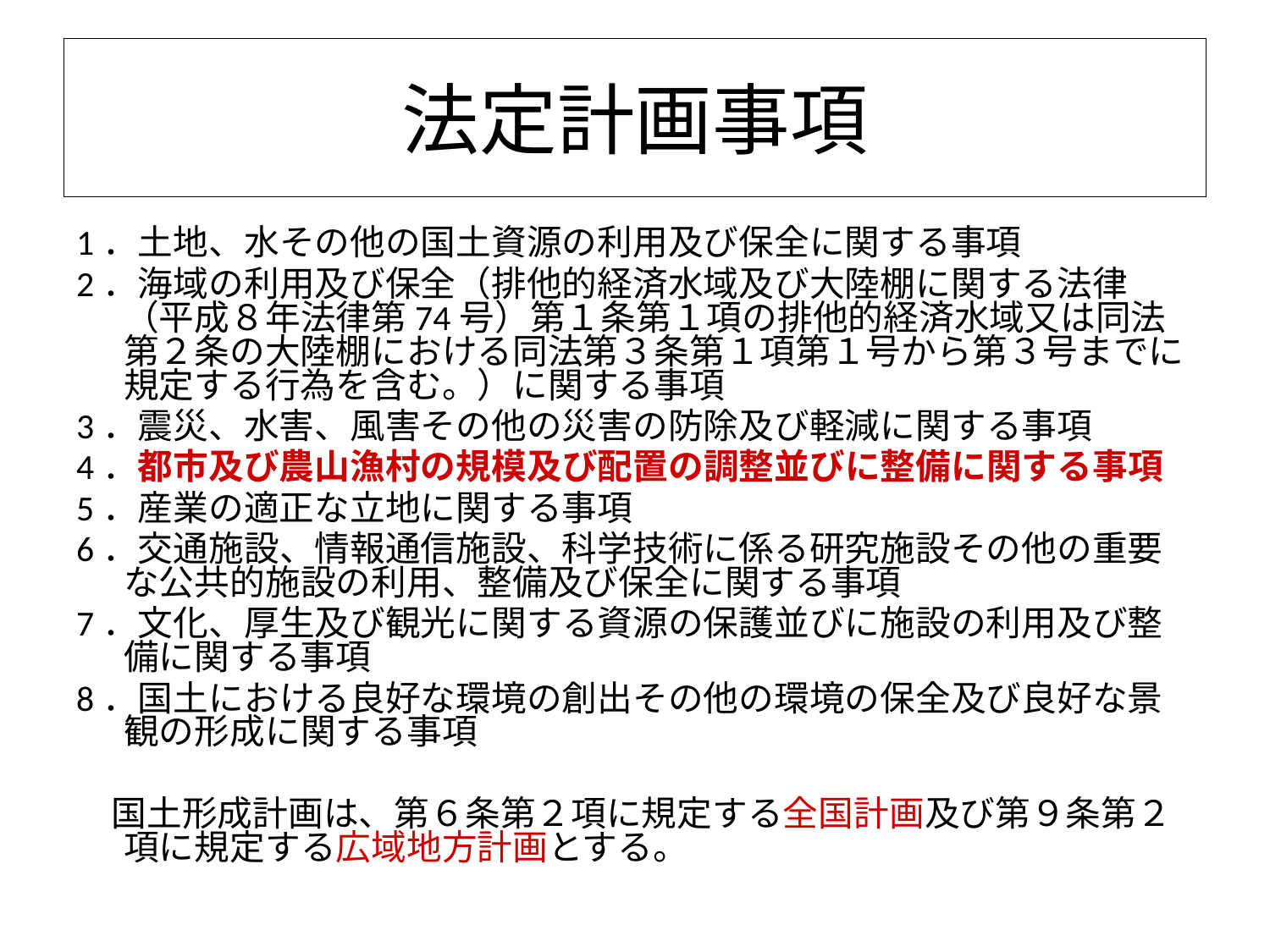

# 法定計画事項
1．土地、水その他の国土資源の利用及び保全に関する事項
2．海域の利用及び保全（排他的経済水域及び大陸棚に関する法律（平成８年法律第74号）第１条第１項の排他的経済水域又は同法第２条の大陸棚における同法第３条第１項第１号から第３号までに規定する行為を含む。）に関する事項
3．震災、水害、風害その他の災害の防除及び軽減に関する事項
4．都市及び農山漁村の規模及び配置の調整並びに整備に関する事項
5．産業の適正な立地に関する事項
6．交通施設、情報通信施設、科学技術に係る研究施設その他の重要な公共的施設の利用、整備及び保全に関する事項
7．文化、厚生及び観光に関する資源の保護並びに施設の利用及び整備に関する事項
8．国土における良好な環境の創出その他の環境の保全及び良好な景観の形成に関する事項

　国土形成計画は、第６条第２項に規定する全国計画及び第９条第２項に規定する広域地方計画とする。